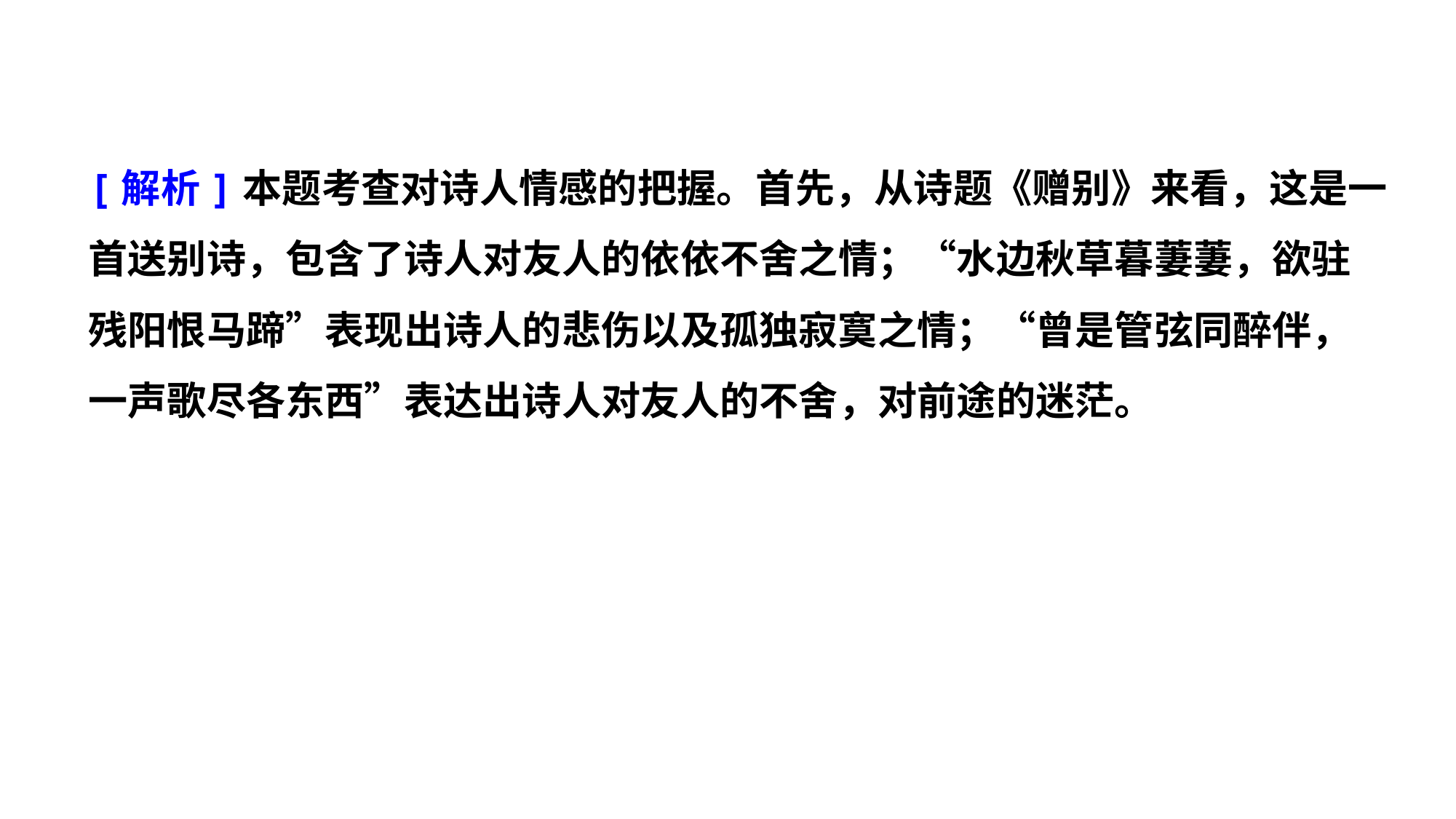

[解析]本题考查对诗人情感的把握。首先，从诗题《赠别》来看，这是一首送别诗，包含了诗人对友人的依依不舍之情；“水边秋草暮萋萋，欲驻残阳恨马蹄”表现出诗人的悲伤以及孤独寂寞之情；“曾是管弦同醉伴，一声歌尽各东西”表达出诗人对友人的不舍，对前途的迷茫。